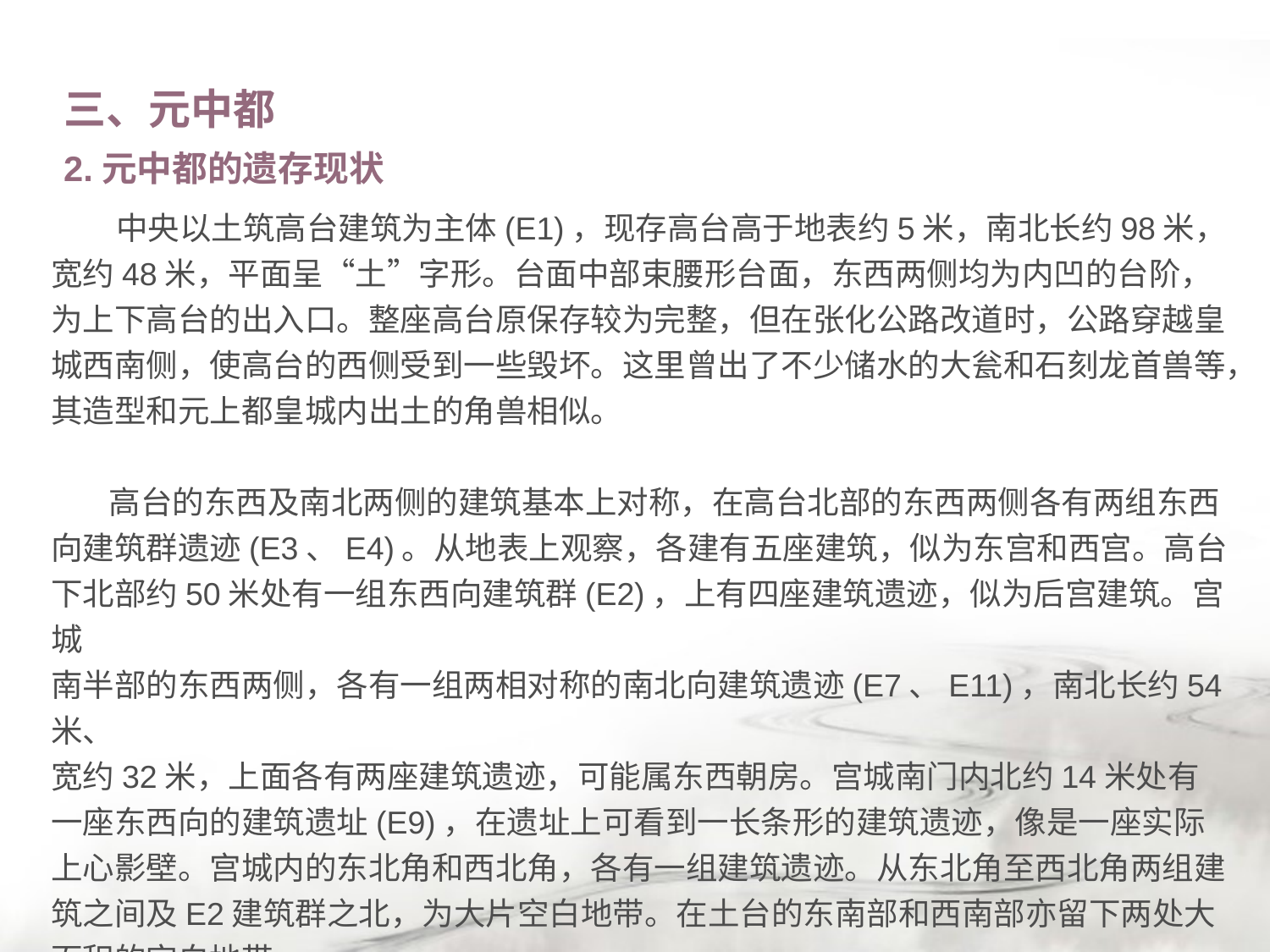

三、元中都
2.元中都的遗存现状
        中央以土筑高台建筑为主体(E1)，现存高台高于地表约5米，南北长约98米，宽约48米，平面呈“土”字形。台面中部束腰形台面，东西两侧均为内凹的台阶，为上下高台的出入口。整座高台原保存较为完整，但在张化公路改道时，公路穿越皇城西南侧，使高台的西侧受到一些毁坏。这里曾出了不少储水的大瓮和石刻龙首兽等，
其造型和元上都皇城内出土的角兽相似。

       高台的东西及南北两侧的建筑基本上对称，在高台北部的东西两侧各有两组东西向建筑群遗迹(E3、E4)。从地表上观察，各建有五座建筑，似为东宫和西宫。高台下北部约50米处有一组东西向建筑群(E2)，上有四座建筑遗迹，似为后宫建筑。宫城
南半部的东西两侧，各有一组两相对称的南北向建筑遗迹(E7、E11)，南北长约54米、
宽约32米，上面各有两座建筑遗迹，可能属东西朝房。宫城南门内北约14米处有一座东西向的建筑遗址(E9)，在遗址上可看到一长条形的建筑遗迹，像是一座实际上心影壁。宫城内的东北角和西北角，各有一组建筑遗迹。从东北角至西北角两组建筑之间及E2建筑群之北，为大片空白地带。在土台的东南部和西南部亦留下两处大面积的空白地带。